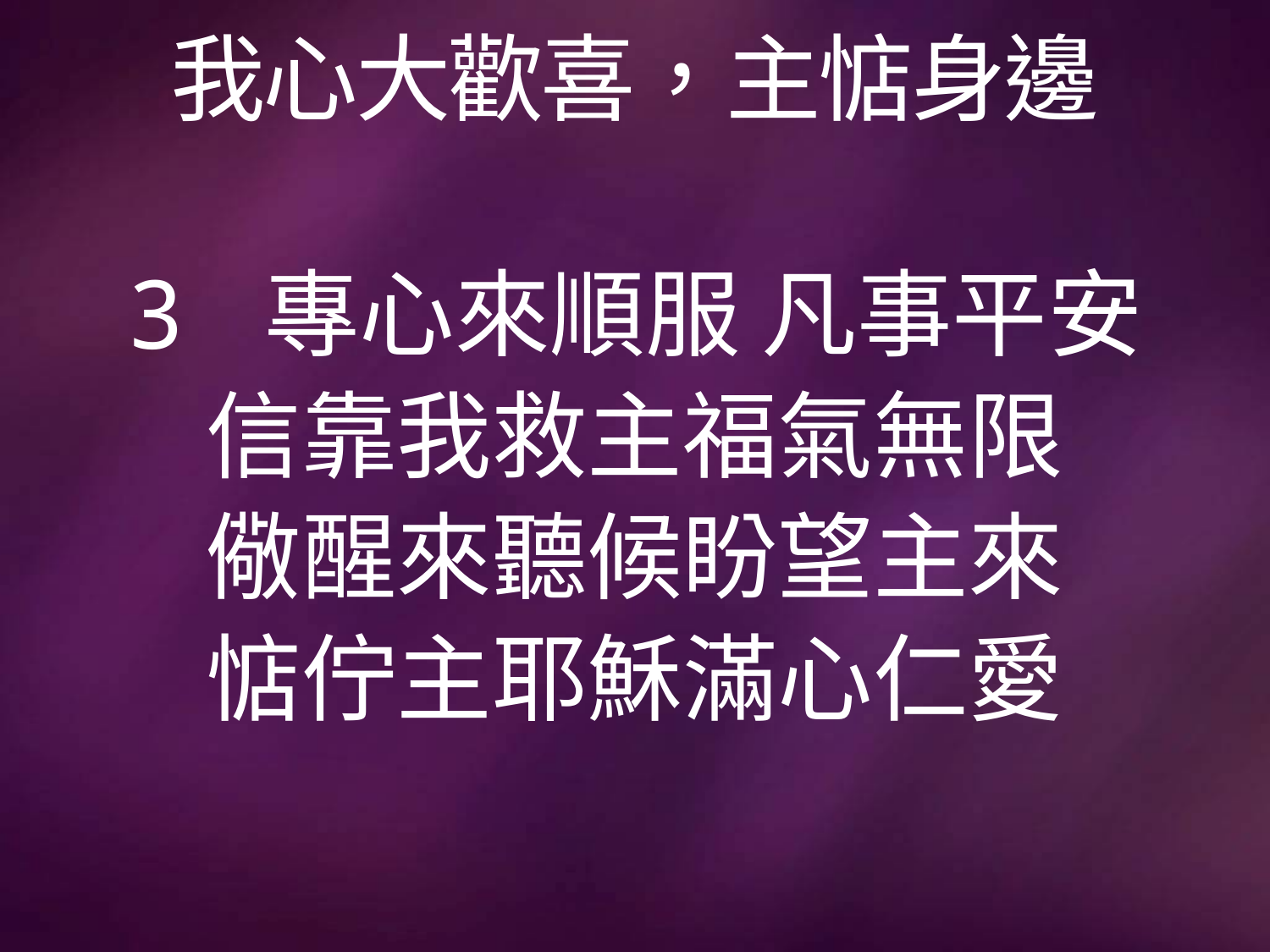

# 我心大歡喜，主惦身邊
3 專心來順服 凡事平安
信靠我救主福氣無限
儆醒來聽候盼望主來
惦佇主耶穌滿心仁愛